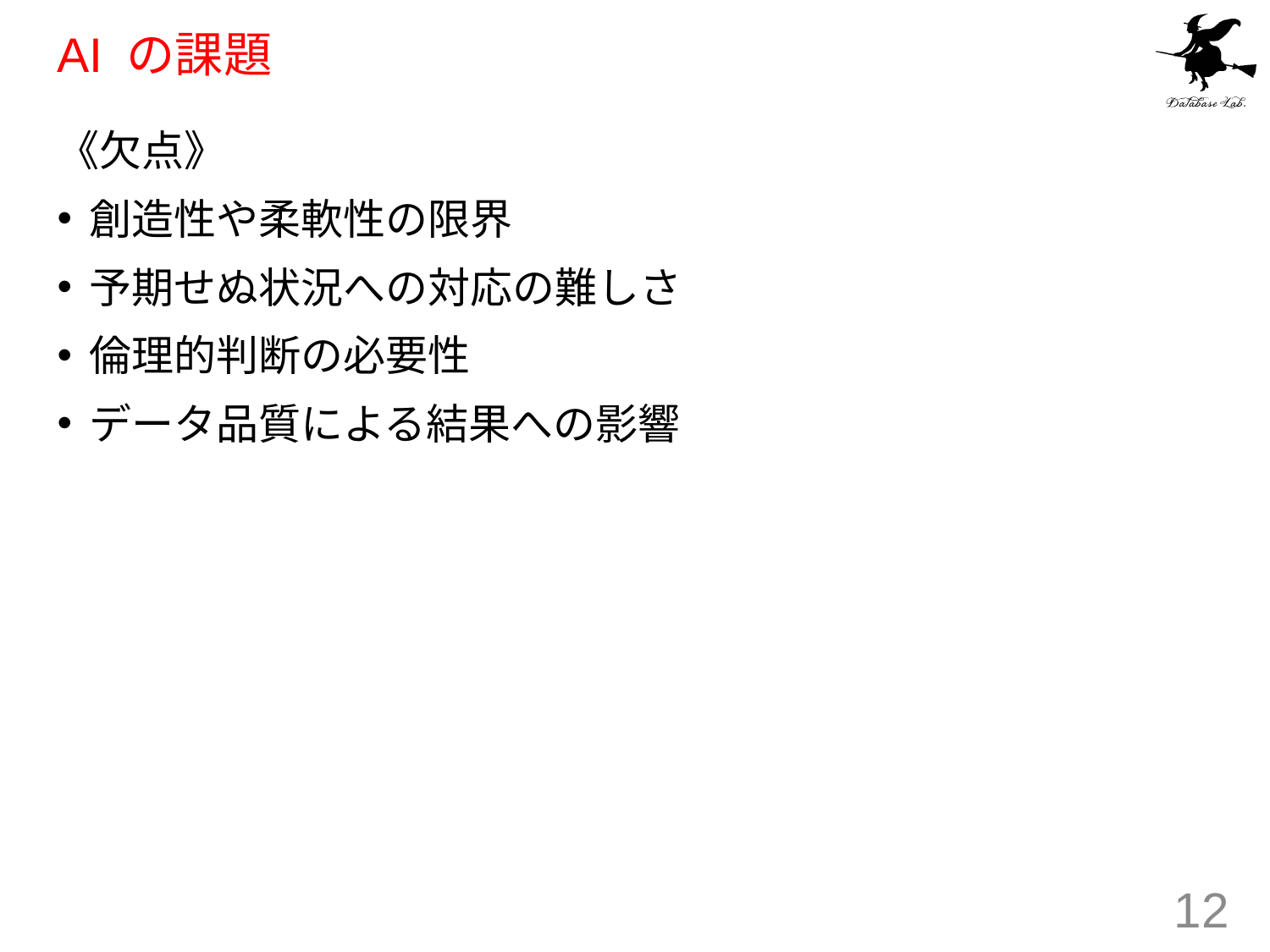

# AI の課題
《欠点》
創造性や柔軟性の限界
予期せぬ状況への対応の難しさ
倫理的判断の必要性
データ品質による結果への影響
12